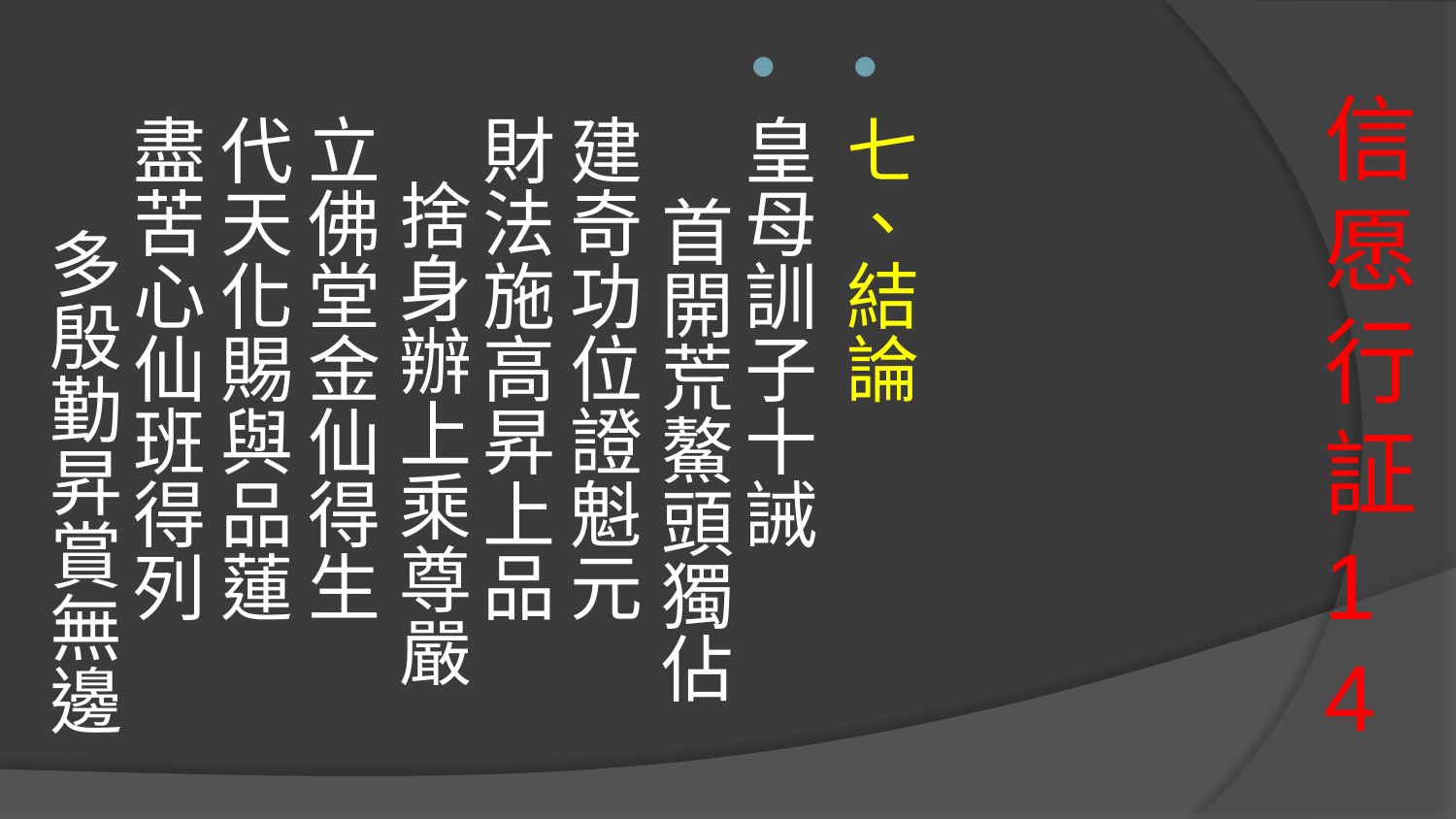

七、結論
皇母訓子十誡                   首開荒鰲頭獨佔     建奇功位證魁元
財法施高昇上品              捨身辦上乘尊嚴
立佛堂金仙得生          代天化賜與品蓮
盡苦心仙班得列                 多殷勤昇賞無邊
# 信愿行証 14